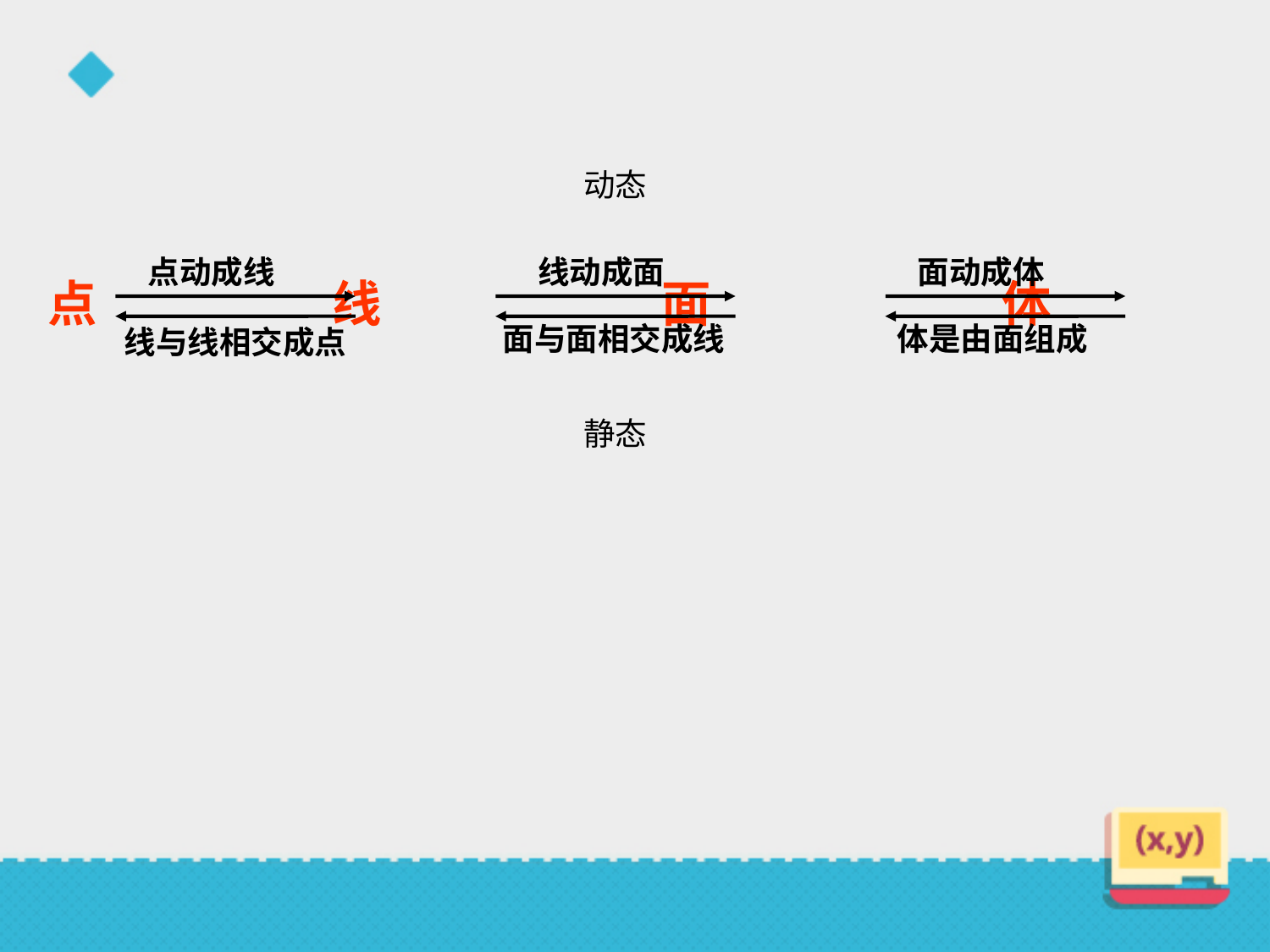

动态
点动成线
线动成面
面动成体
点                     线                         面                          体

 面与面相交成线
     体是由面组成
  线与线相交成点

静态